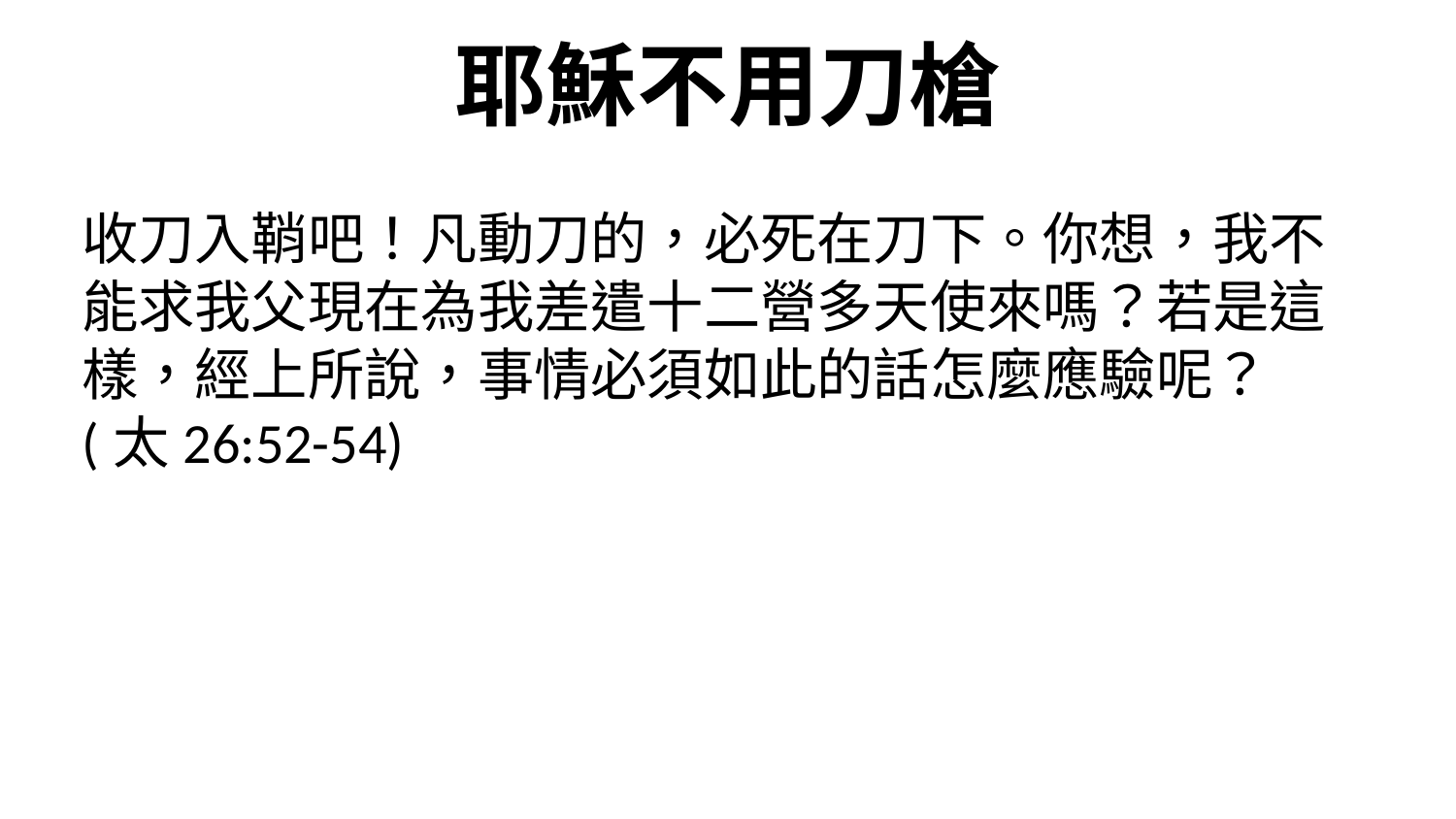

耶穌不用刀槍
收刀入鞘吧！凡動刀的，必死在刀下。你想，我不能求我父現在為我差遣十二營多天使來嗎？若是這樣，經上所說，事情必須如此的話怎麼應驗呢？
(太26:52-54)